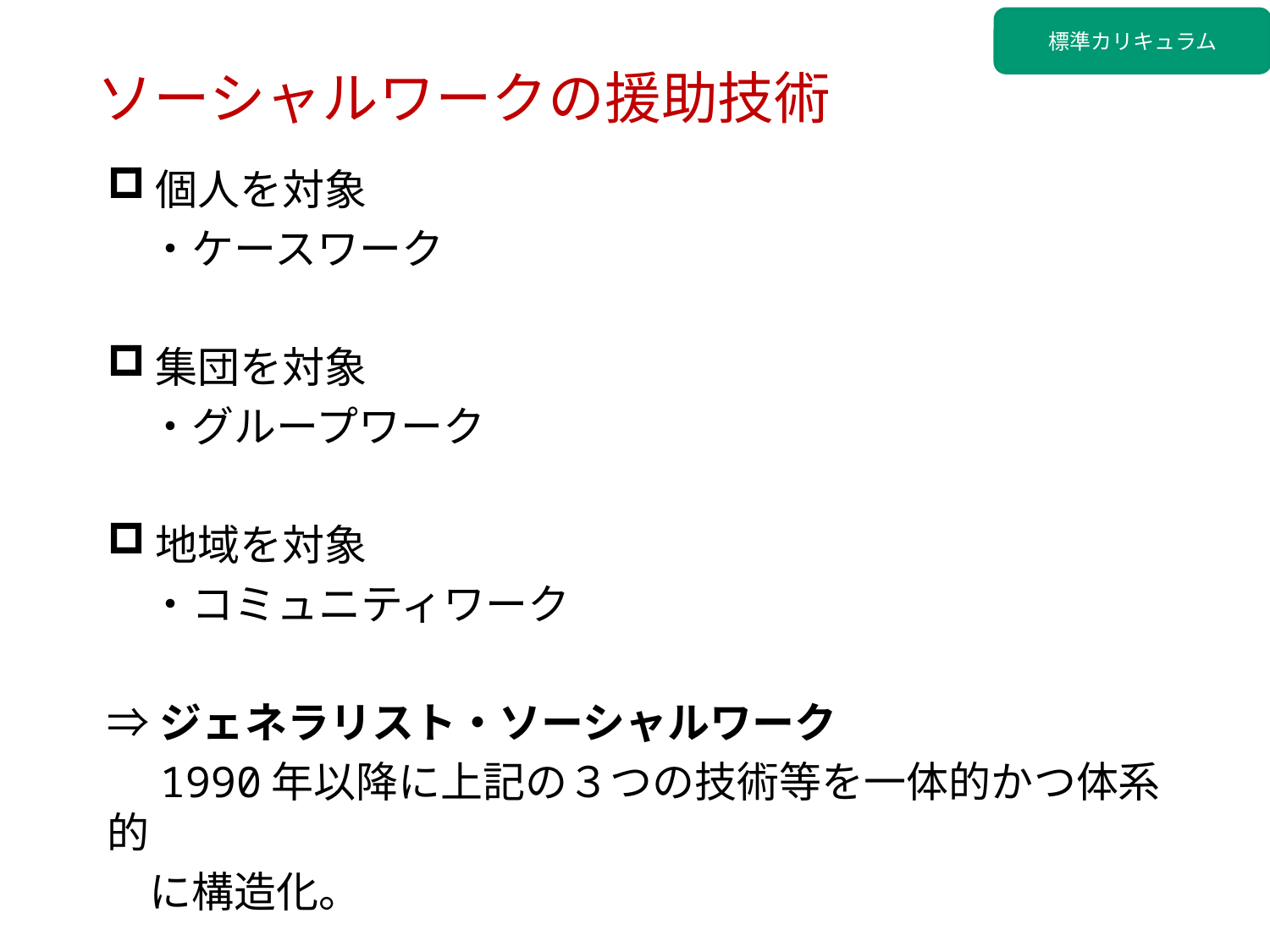

標準カリキュラム
ソーシャルワークの援助技術
個人を対象
　・ケースワーク

集団を対象
　・グループワーク

地域を対象
　・コミュニティワーク

⇒ジェネラリスト・ソーシャルワーク
　1990年以降に上記の３つの技術等を一体的かつ体系的
　に構造化。